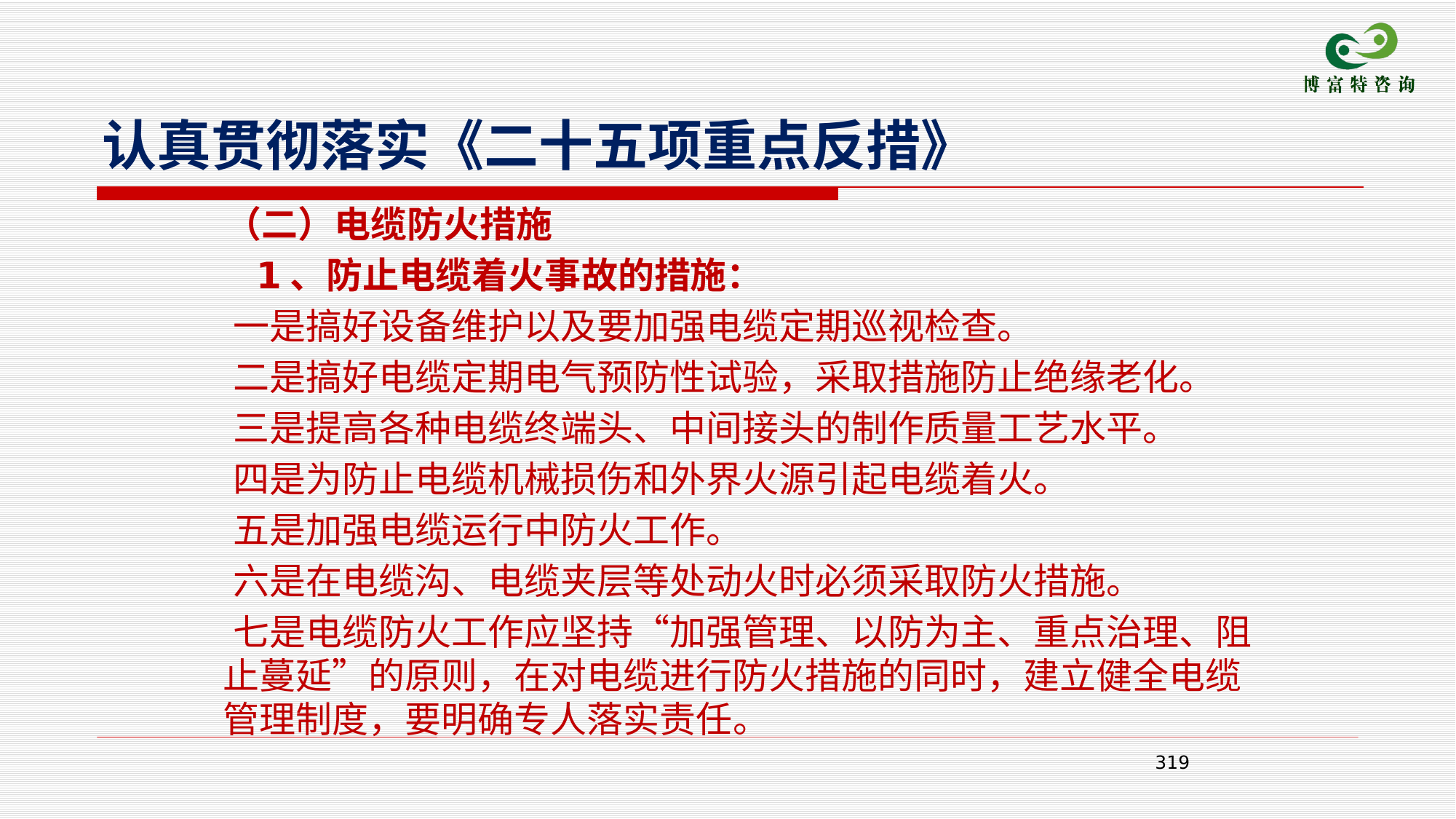

认真贯彻落实《二十五项重点反措》
      （二）电缆防火措施
       1、防止电缆着火事故的措施：
       一是搞好设备维护以及要加强电缆定期巡视检查。
       二是搞好电缆定期电气预防性试验，采取措施防止绝缘老化。
       三是提高各种电缆终端头、中间接头的制作质量工艺水平。
       四是为防止电缆机械损伤和外界火源引起电缆着火。
       五是加强电缆运行中防火工作。
       六是在电缆沟、电缆夹层等处动火时必须采取防火措施。
       七是电缆防火工作应坚持“加强管理、以防为主、重点治理、阻止蔓延”的原则，在对电缆进行防火措施的同时，建立健全电缆管理制度，要明确专人落实责任。

319